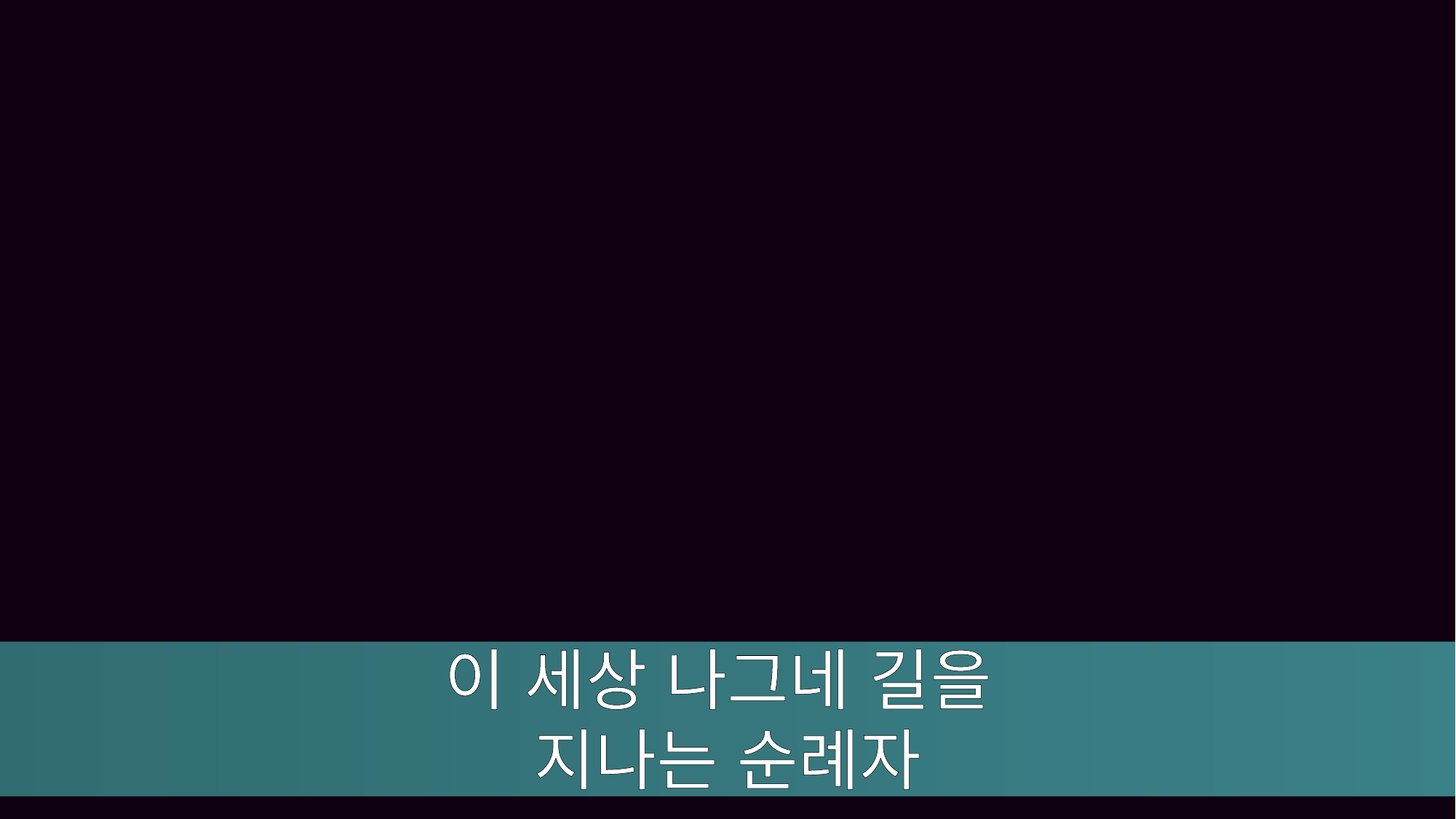

이 세상 나그네 길을
지나는 순례자
인생의 거친 들에서
하룻밤 머물 때(x2)
환난의 궂은 비바람
환난의 비바람
환난의 궂은 비바람
모질게 모질게 불어도
천국의 순례자 본향을 향하여
천국의 순례자 본향을 향하네
이 세상 지나는
이 세상 지나는 동안(x2)
괴로움이 심하나 괴로움이 심하나
그 괴롬 인하여 천국 보이고
이 세상 지나는
이 세상 지나는 동안(x2)
괴로움이 심하나
괴로움이 심히 심하나
늘 항상 기쁜 찬송 못 부르나
주 예수님 은혜로 이끄시네
생명강 맑은 물가에 백화가 피고
흰옷을 입은 천사들이
찬송가를 높이 부를
영광스런 면류관을 받아쓰겠네
이 세상 나그네 길을
지나는 순례자
인생의 거친 들에서
하룻밤 머물고
천국의 순례자 본향을 향하여
본향을 향하네~